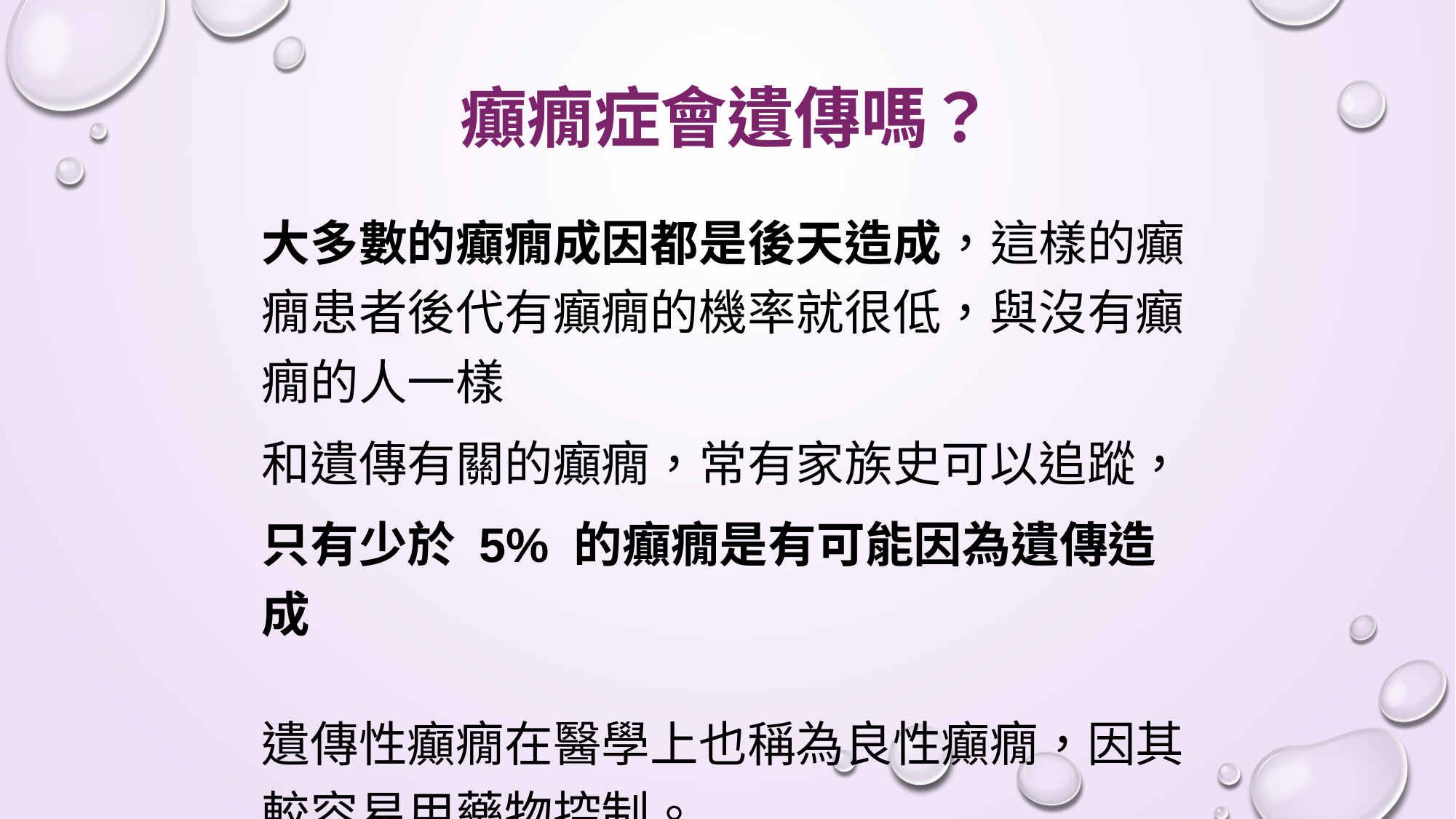

# 癲癇症會遺傳嗎？
大多數的癲癇成因都是後天造成，這樣的癲癇患者後代有癲癇的機率就很低，與沒有癲癇的人一樣
和遺傳有關的癲癇，常有家族史可以追蹤，
只有少於 5% 的癲癇是有可能因為遺傳造成

遺傳性癲癇在醫學上也稱為良性癲癇，因其較容易用藥物控制。